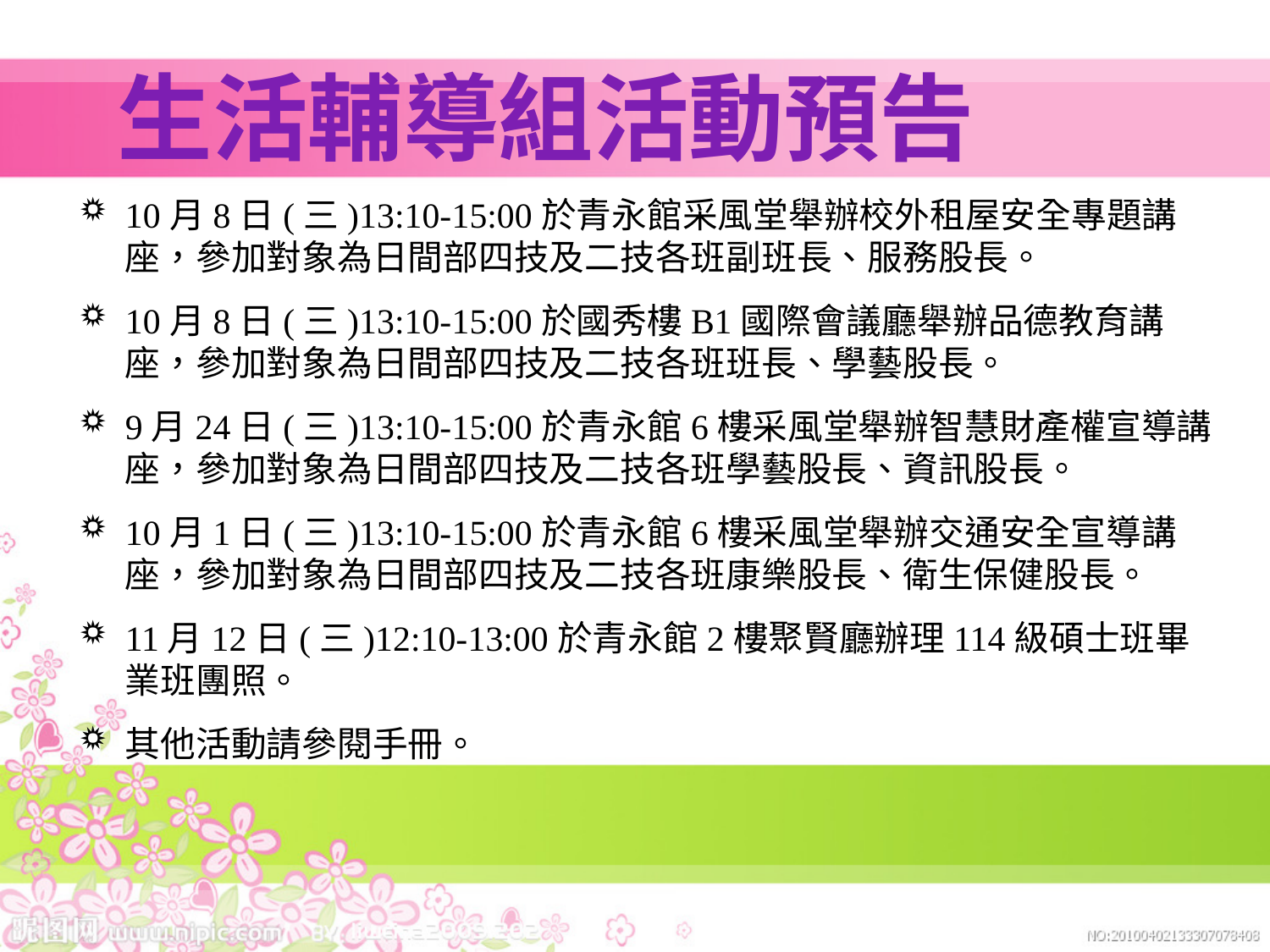

# 生活輔導組活動預告
10月8日(三)13:10-15:00於青永館采風堂舉辦校外租屋安全專題講座，參加對象為日間部四技及二技各班副班長、服務股長。
10月8日(三)13:10-15:00於國秀樓B1國際會議廳舉辦品德教育講座，參加對象為日間部四技及二技各班班長、學藝股長。
9月24日(三)13:10-15:00於青永館6樓采風堂舉辦智慧財產權宣導講座，參加對象為日間部四技及二技各班學藝股長、資訊股長。
10月1日(三)13:10-15:00於青永館6樓采風堂舉辦交通安全宣導講座，參加對象為日間部四技及二技各班康樂股長、衛生保健股長。
11月12日(三)12:10-13:00於青永館2樓聚賢廳辦理114級碩士班畢業班團照。
其他活動請參閱手冊。